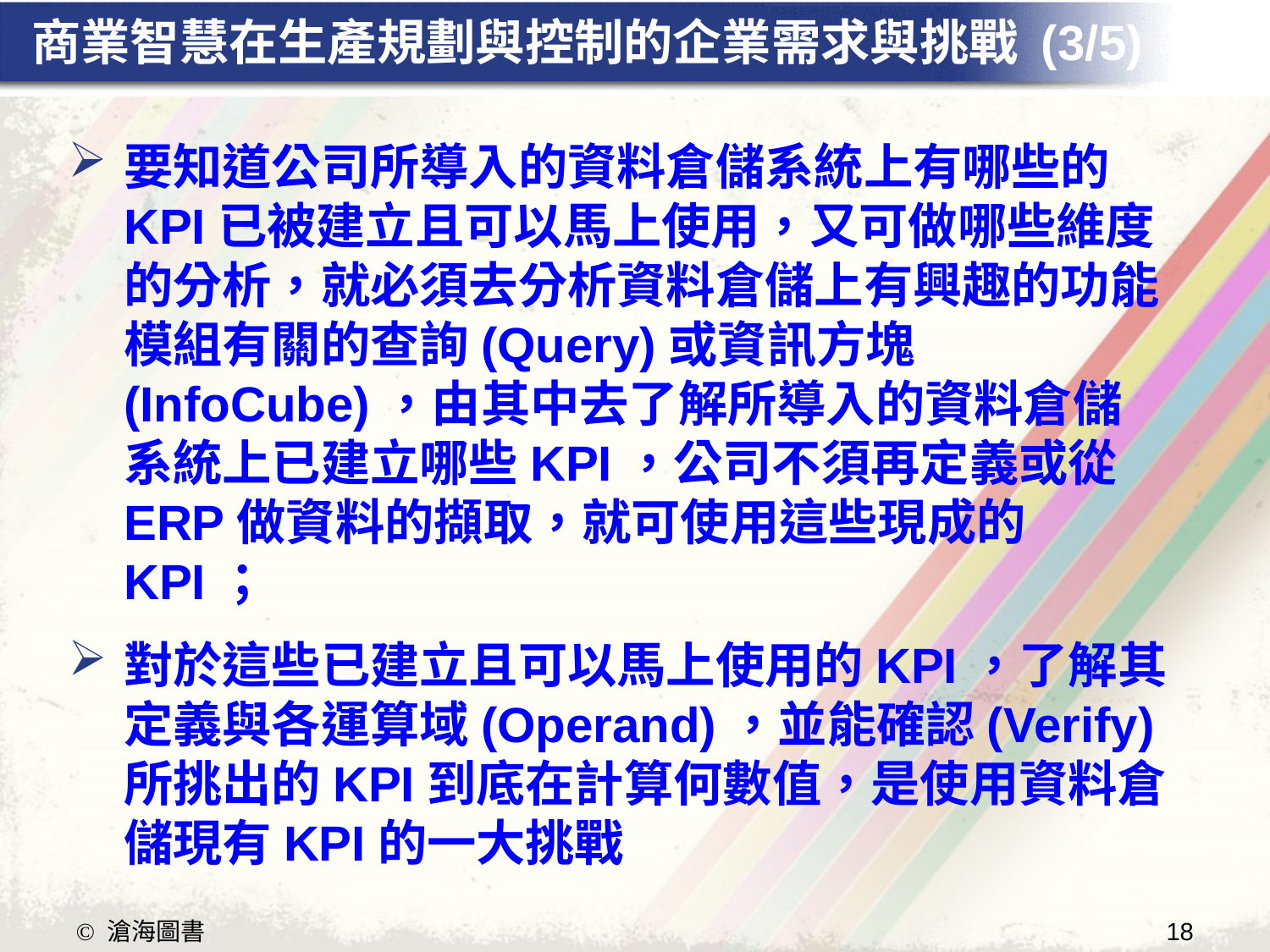

# 商業智慧在生產規劃與控制的企業需求與挑戰 (3/5)
要知道公司所導入的資料倉儲系統上有哪些的KPI已被建立且可以馬上使用，又可做哪些維度的分析，就必須去分析資料倉儲上有興趣的功能模組有關的查詢(Query)或資訊方塊(InfoCube)，由其中去了解所導入的資料倉儲系統上已建立哪些KPI，公司不須再定義或從ERP做資料的擷取，就可使用這些現成的KPI；
對於這些已建立且可以馬上使用的KPI，了解其定義與各運算域(Operand)，並能確認(Verify)所挑出的KPI到底在計算何數值，是使用資料倉儲現有KPI的一大挑戰

18